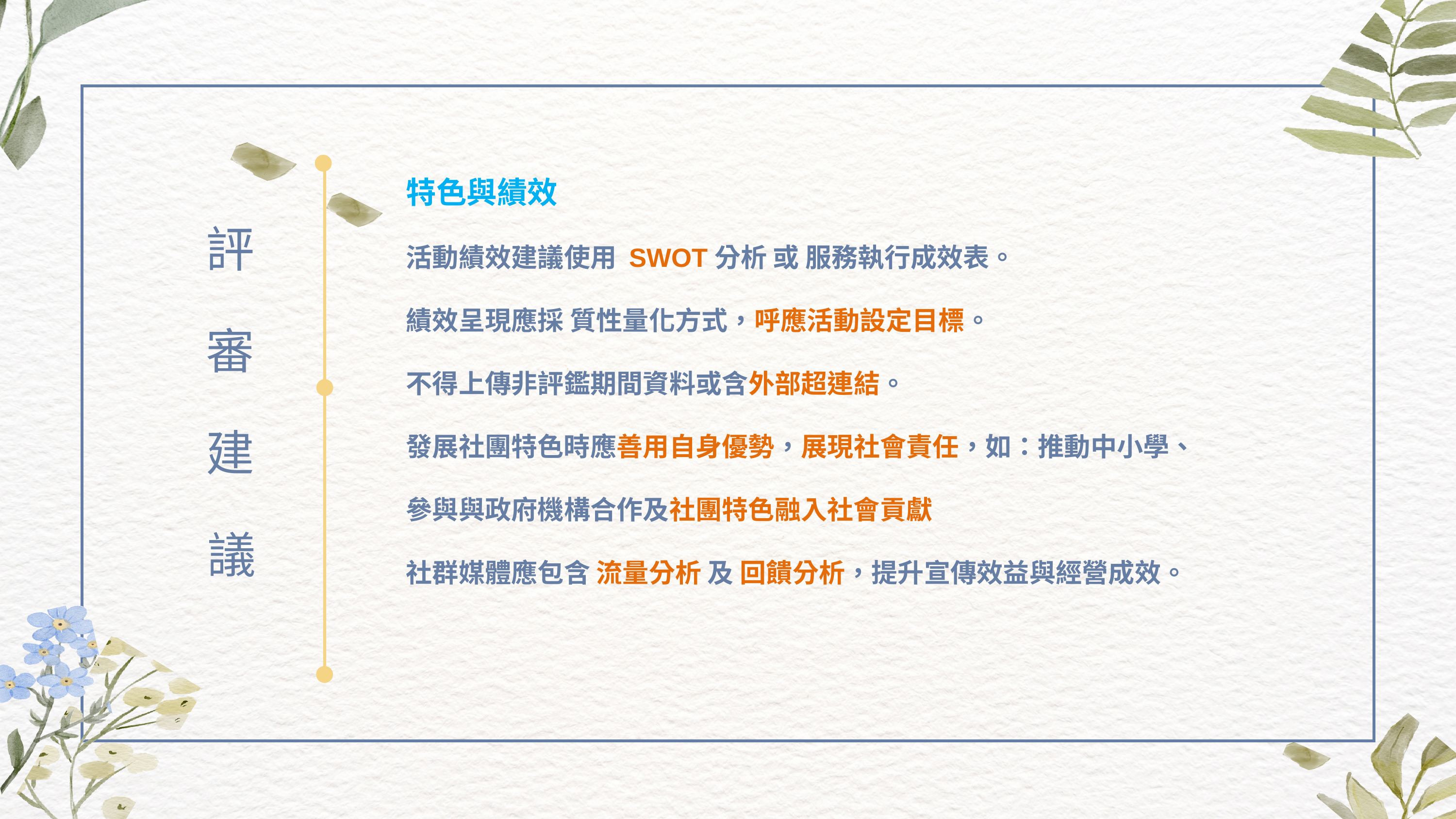

特色與績效
活動績效建議使用 SWOT分析 或 服務執行成效表。
績效呈現應採 質性量化方式，呼應活動設定目標。
不得上傳非評鑑期間資料或含外部超連結。
發展社團特色時應善用自身優勢，展現社會責任，如：推動中小學、
參與與政府機構合作及社團特色融入社會貢獻
社群媒體應包含 流量分析 及 回饋分析，提升宣傳效益與經營成效。

評審建議